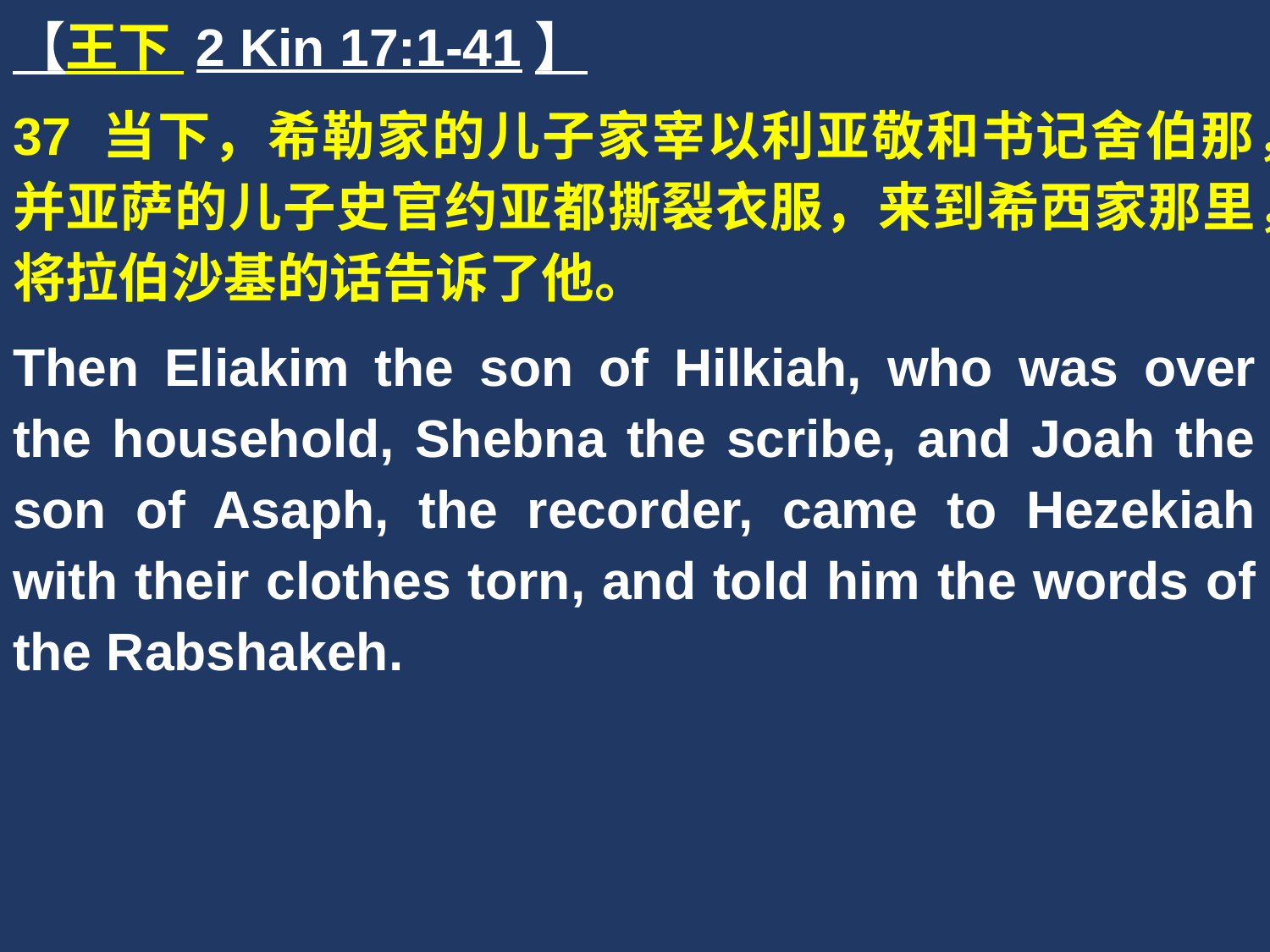

【王下 2 Kin 17:1-41】
37 当下，希勒家的儿子家宰以利亚敬和书记舍伯那，并亚萨的儿子史官约亚都撕裂衣服，来到希西家那里，将拉伯沙基的话告诉了他。
Then Eliakim the son of Hilkiah, who was over the household, Shebna the scribe, and Joah the son of Asaph, the recorder, came to Hezekiah with their clothes torn, and told him the words of the Rabshakeh.